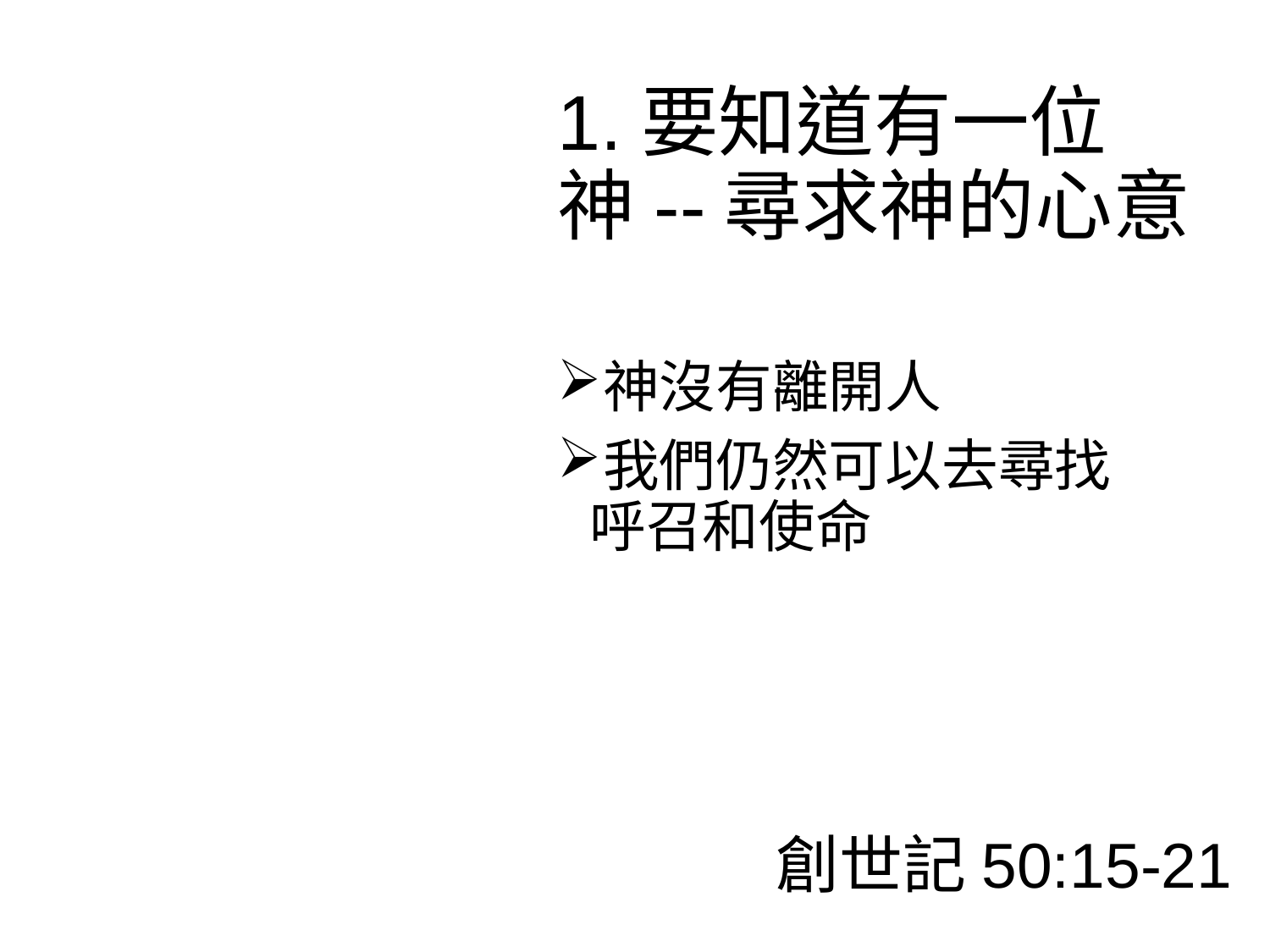

# 1.要知道有一位神--尋求神的心意
神沒有離開人
我們仍然可以去尋找呼召和使命
創世記50:15-21